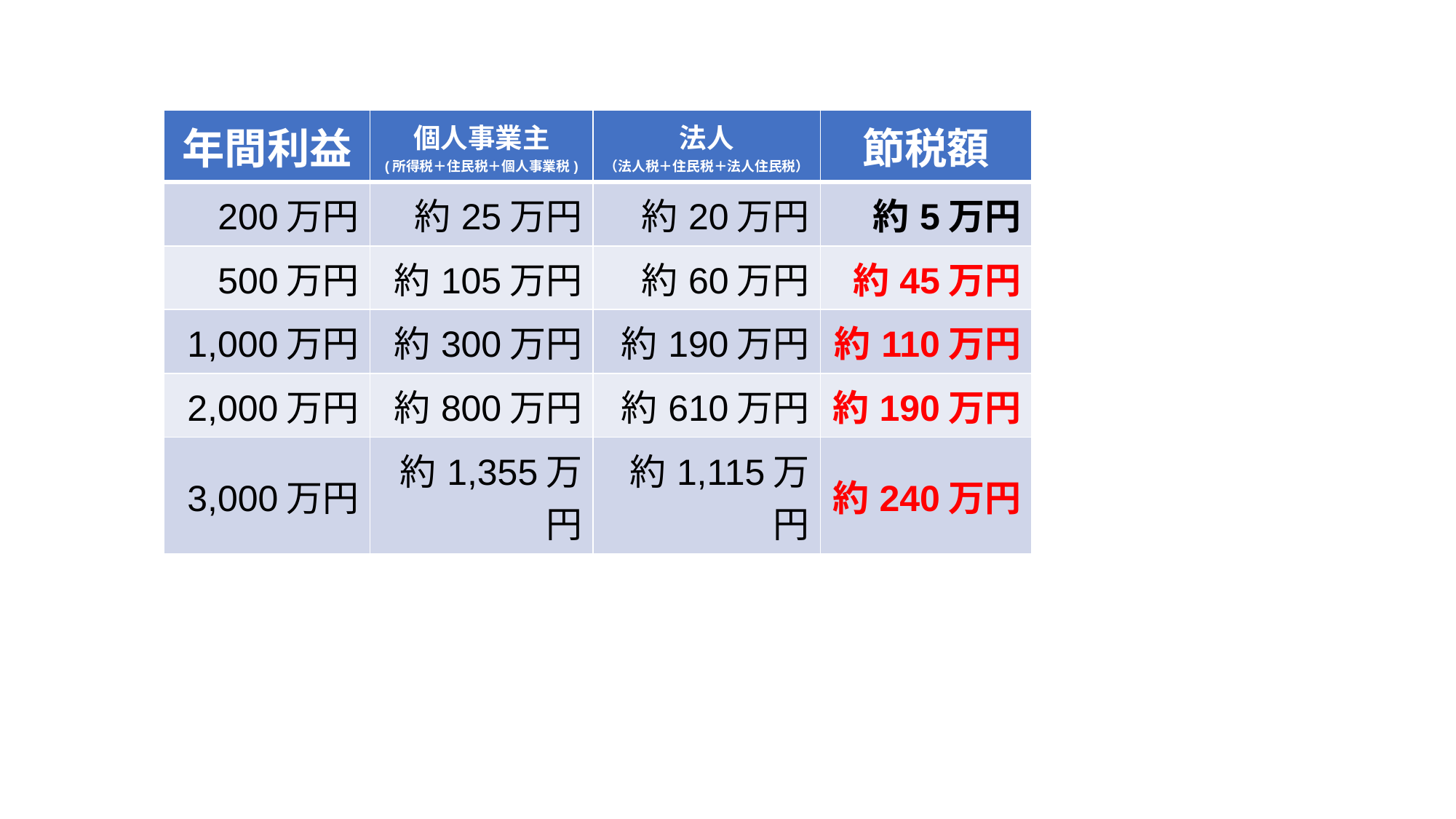

| 年間利益 | 個人事業主 (所得税＋住民税＋個人事業税) | 法人 （法人税＋住民税＋法人住民税） | 節税額 |
| --- | --- | --- | --- |
| 200万円 | 約25万円 | 約20万円 | 約5万円 |
| 500万円 | 約105万円 | 約60万円 | 約45万円 |
| 1,000万円 | 約300万円 | 約190万円 | 約110万円 |
| 2,000万円 | 約800万円 | 約610万円 | 約190万円 |
| 3,000万円 | 約1,355万円 | 約1,115万円 | 約240万円 |